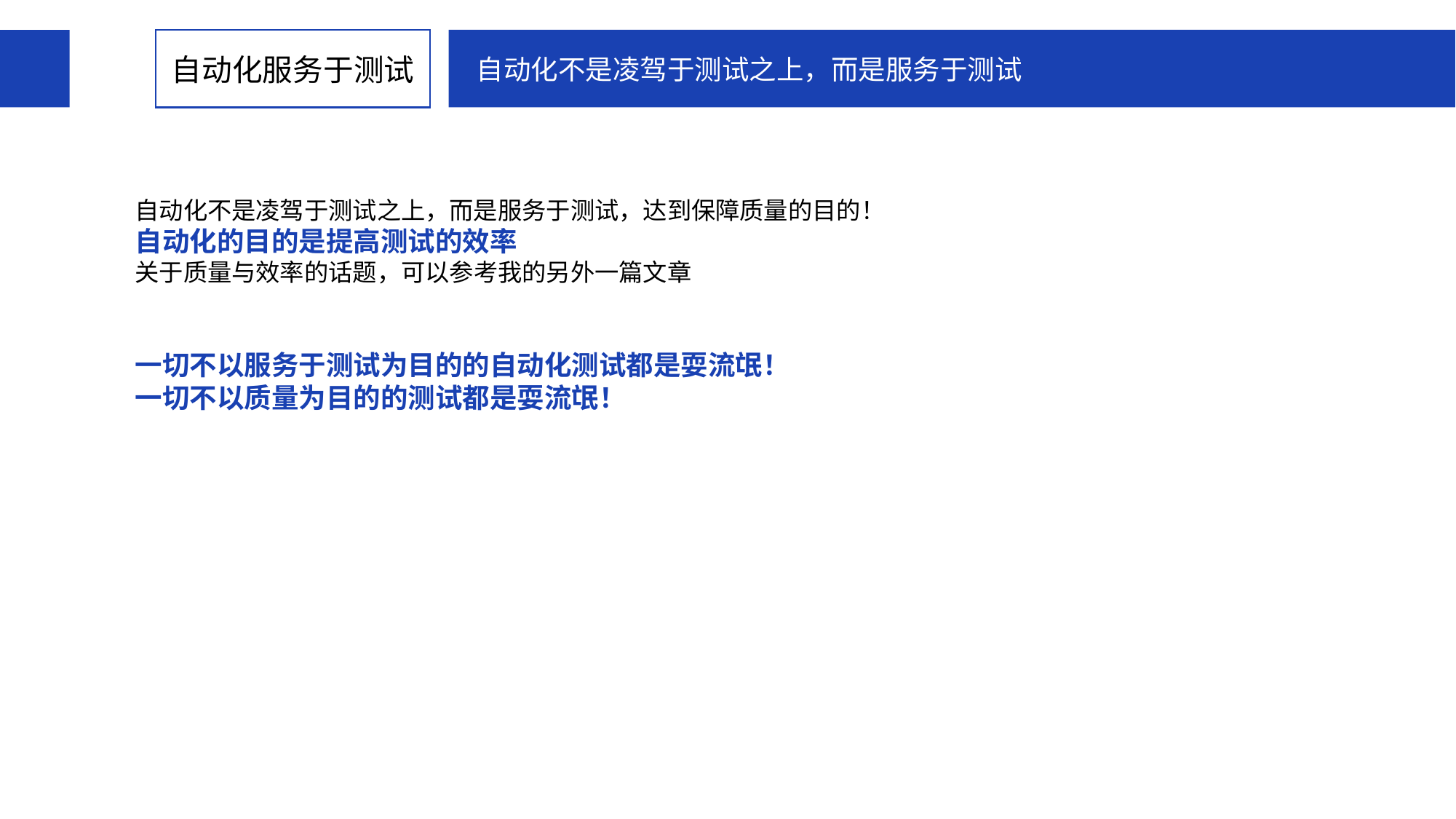

自动化服务于测试
自动化不是凌驾于测试之上，而是服务于测试
自动化不是凌驾于测试之上，而是服务于测试，达到保障质量的目的！自动化的目的是提高测试的效率
关于质量与效率的话题，可以参考我的另外一篇文章

一切不以服务于测试为目的的自动化测试都是耍流氓！一切不以质量为目的的测试都是耍流氓！